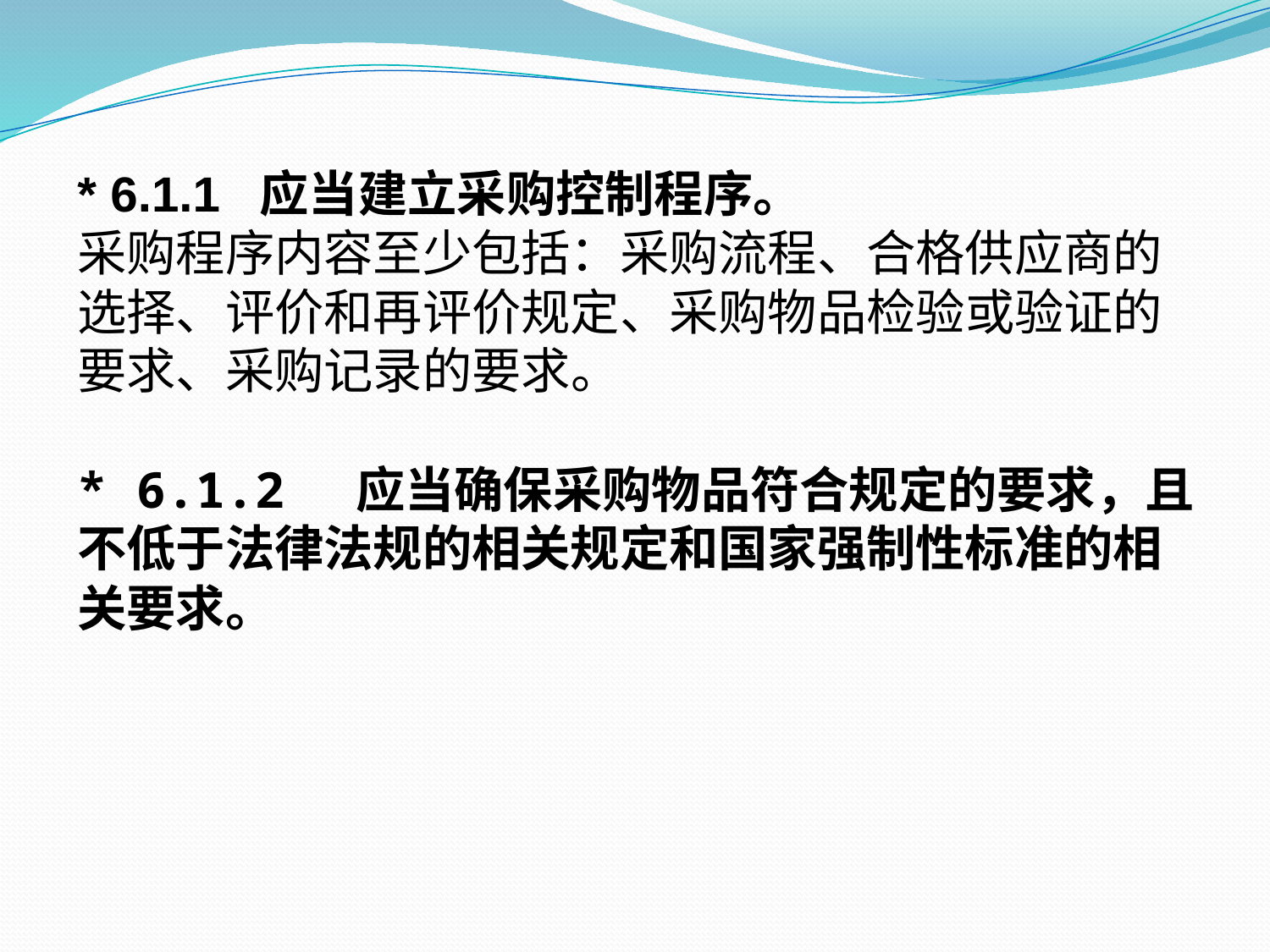

* 6.1.1  应当建立采购控制程序。
采购程序内容至少包括：采购流程、合格供应商的选择、评价和再评价规定、采购物品检验或验证的要求、采购记录的要求。

* 6.1.2  应当确保采购物品符合规定的要求，且不低于法律法规的相关规定和国家强制性标准的相关要求。